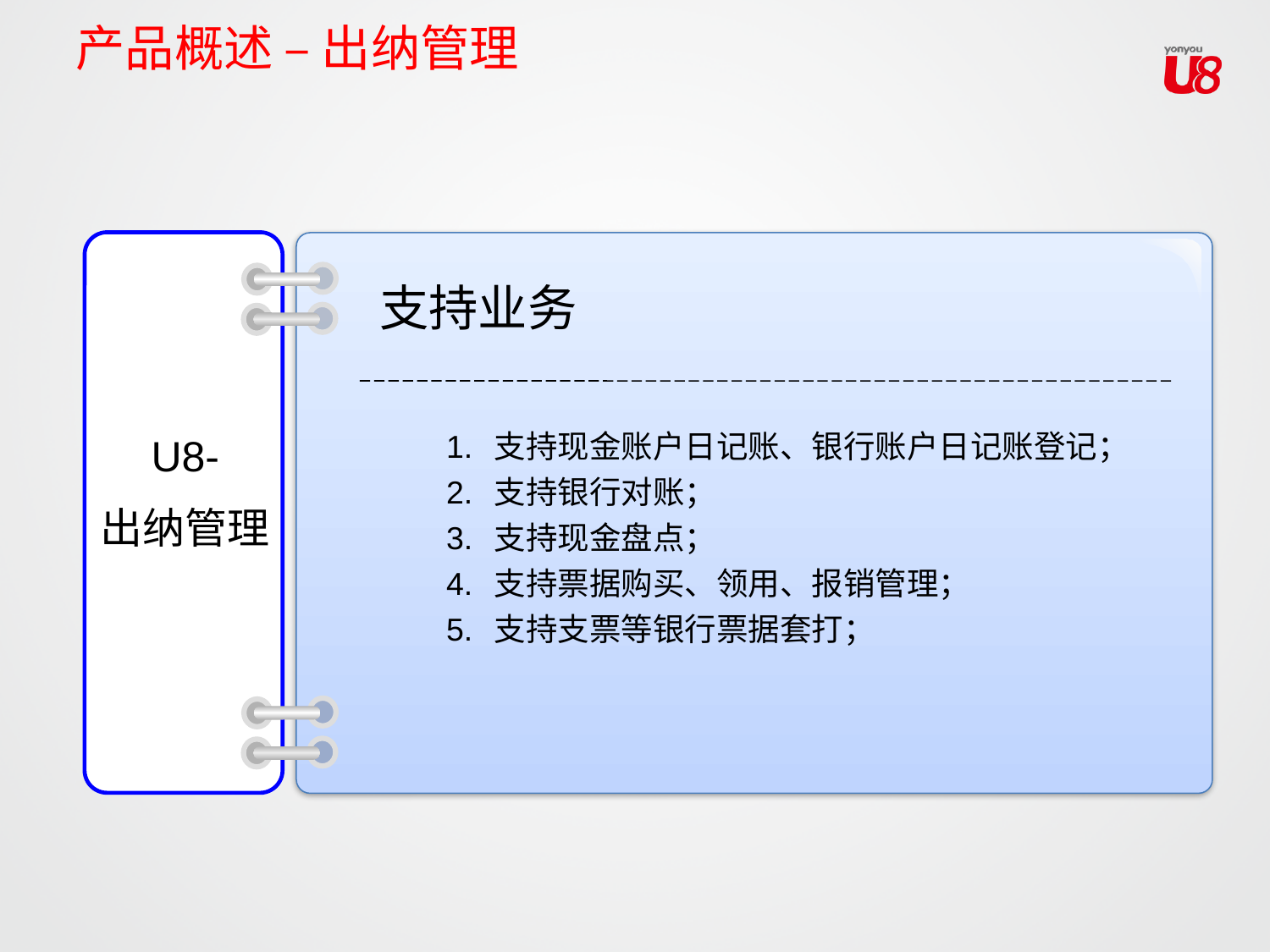

产品概述 – 出纳管理

支持业务

支持现金账户日记账、银行账户日记账登记；
支持银行对账；
支持现金盘点；
支持票据购买、领用、报销管理；
支持支票等银行票据套打；
U8-
出纳管理